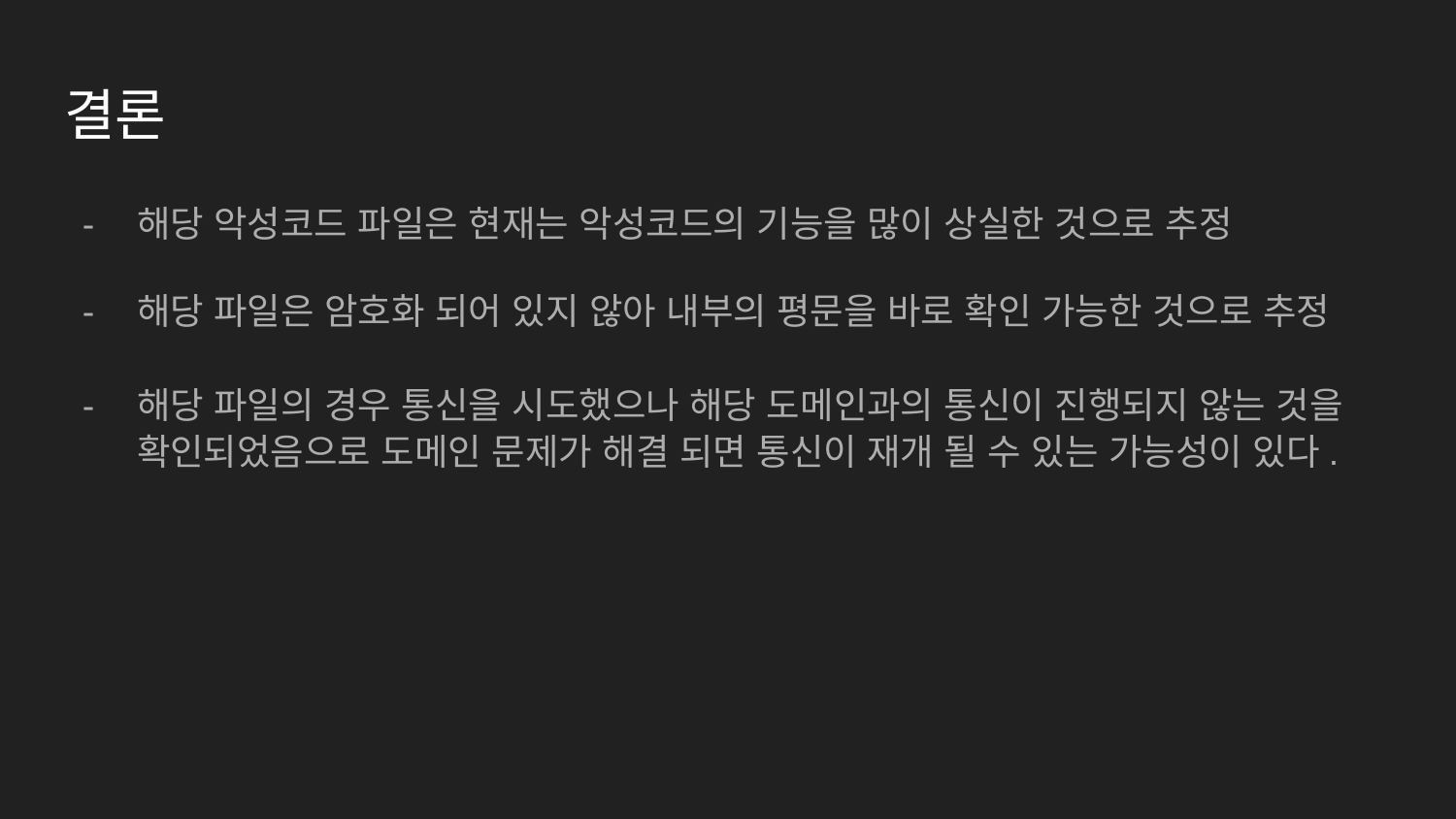

# 결론
해당 악성코드 파일은 현재는 악성코드의 기능을 많이 상실한 것으로 추정
해당 파일은 암호화 되어 있지 않아 내부의 평문을 바로 확인 가능한 것으로 추정
해당 파일의 경우 통신을 시도했으나 해당 도메인과의 통신이 진행되지 않는 것을 확인되었음으로 도메인 문제가 해결 되면 통신이 재개 될 수 있는 가능성이 있다.